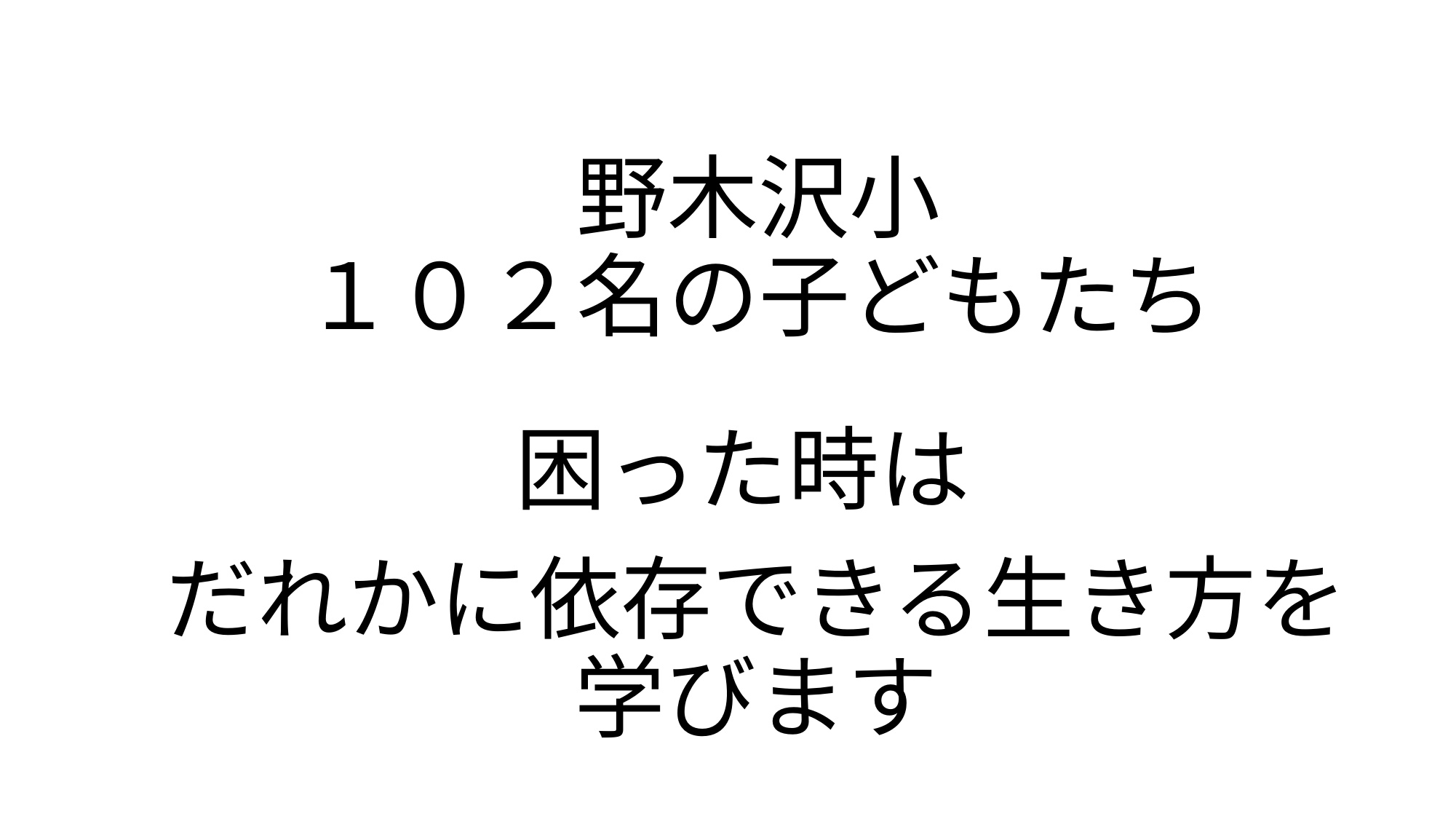

# 野木沢小 １０２名の子どもたち
困った時は
だれかに依存できる生き方を
学びます